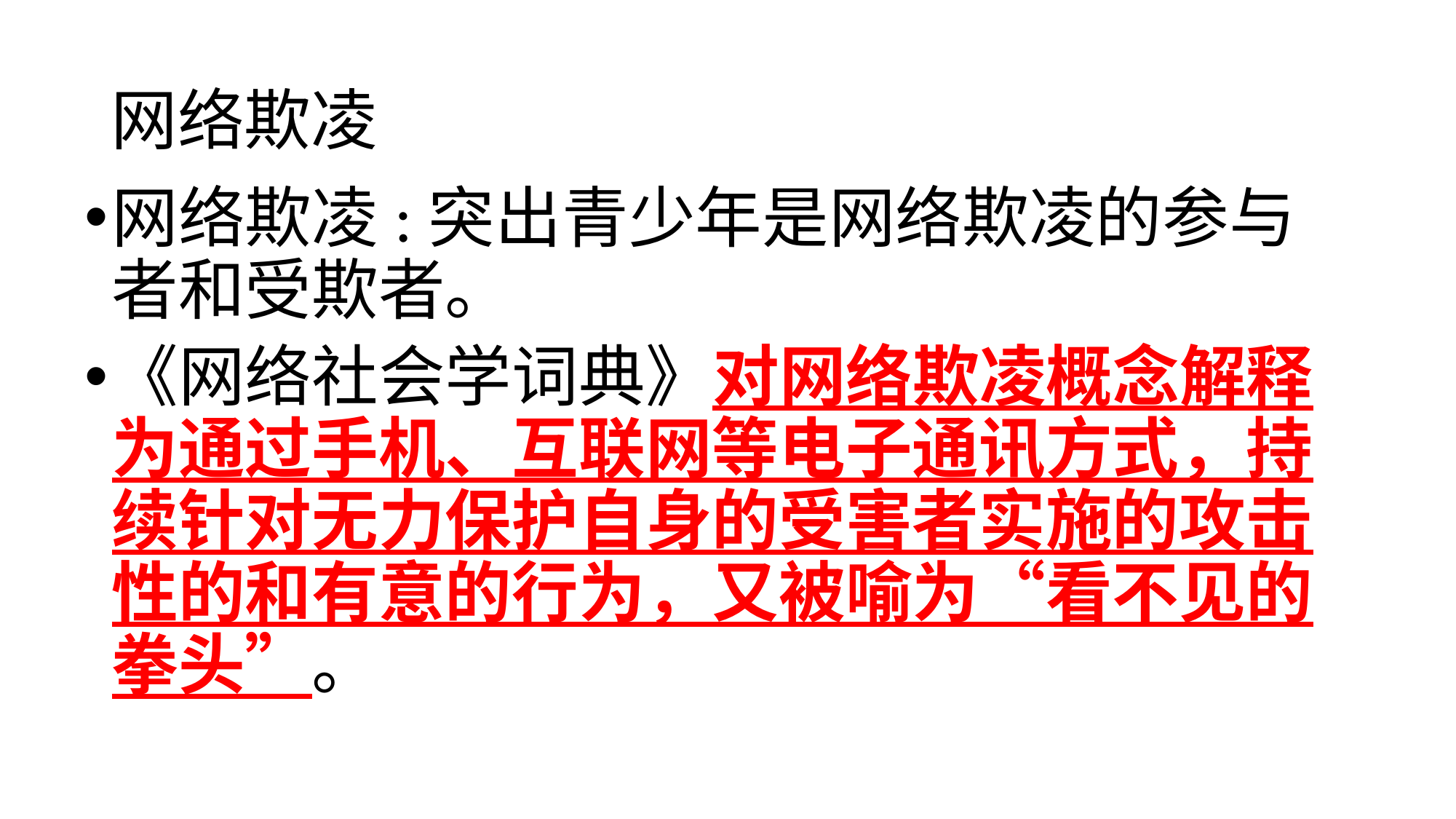

# 网络欺凌
网络欺凌:突出青少年是网络欺凌的参与者和受欺者。
《网络社会学词典》对网络欺凌概念解释为通过手机、互联网等电子通讯方式，持续针对无力保护自身的受害者实施的攻击性的和有意的行为，又被喻为“看不见的拳头”。